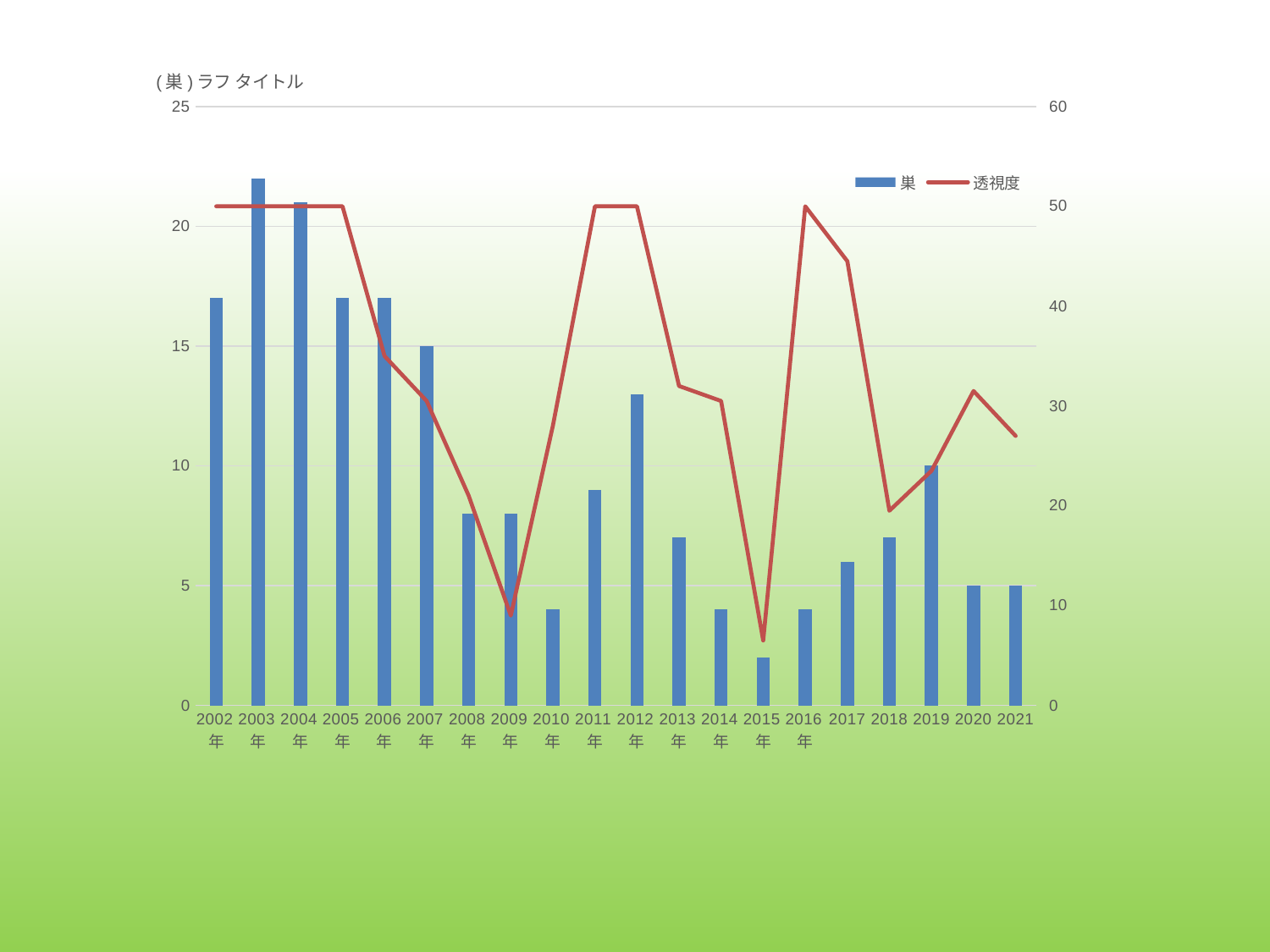

### Chart: (巣)ラフ タイトル

| Category | 巣 | 透視度 |
|---|---|---|
| 2002年 | 17.0 | 50.0 |
| 2003年 | 22.0 | 50.0 |
| 2004年 | 21.0 | 50.0 |
| 2005年 | 17.0 | 50.0 |
| 2006年 | 17.0 | 35.0 |
| 2007年 | 15.0 | 30.5 |
| 2008年 | 8.0 | 21.0 |
| 2009年 | 8.0 | 9.0 |
| 2010年 | 4.0 | 28.0 |
| 2011年 | 9.0 | 50.0 |
| 2012年 | 13.0 | 50.0 |
| 2013年 | 7.0 | 32.0 |
| 2014年 | 4.0 | 30.5 |
| 2015年 | 2.0 | 6.5 |
| 2016年 | 4.0 | 50.0 |
| 2017 | 6.0 | 44.5 |
| 2018 | 7.0 | 19.5 |
| 2019 | 10.0 | 23.5 |
| 2020 | 5.0 | 31.5 |
| 2021 | 5.0 | 27.0 |